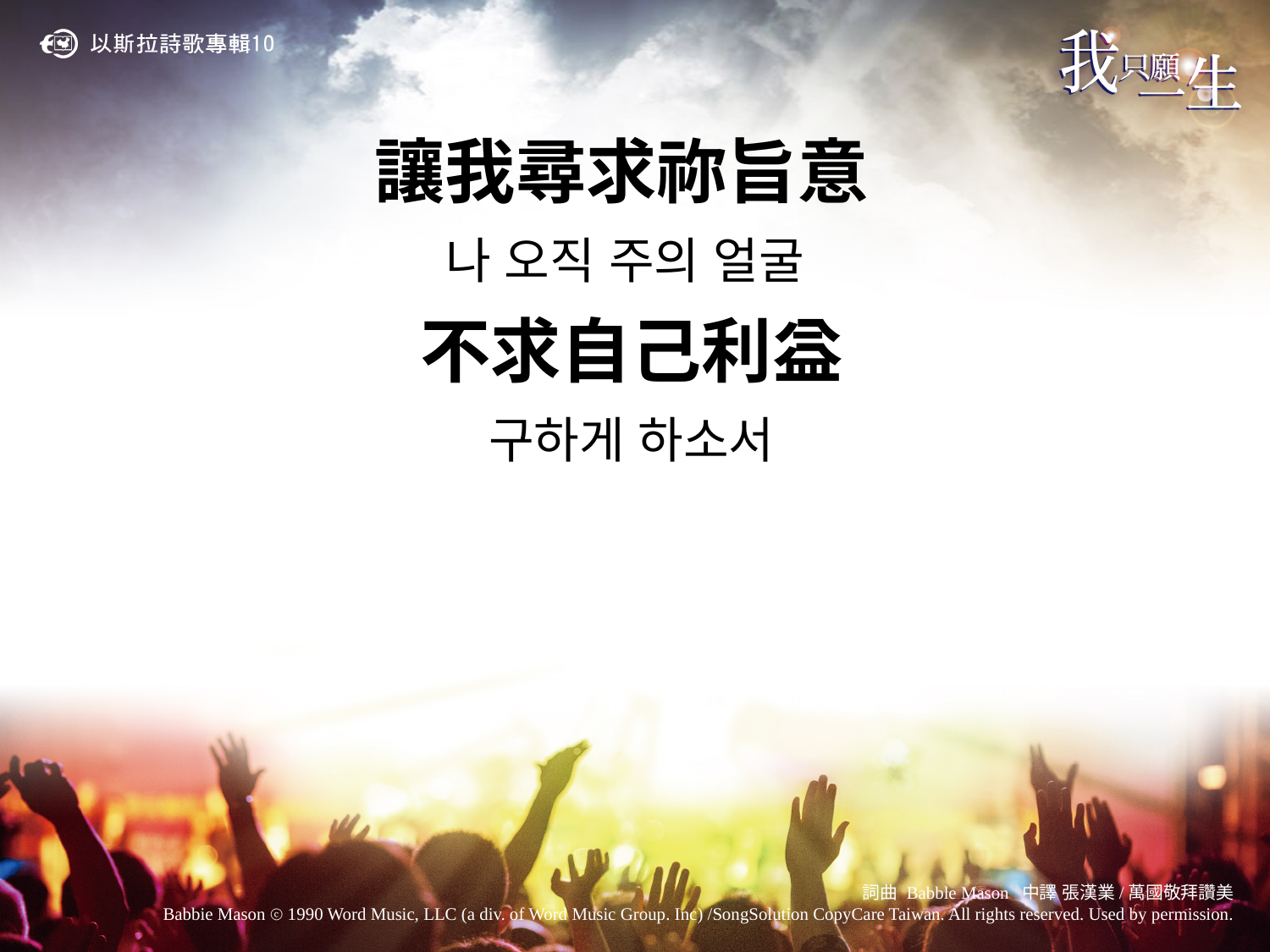

讓我尋求祢旨意
나 오직 주의 얼굴
不求自己利益
구하게 하소서
詞曲 Babble Mason  中譯 張漢業/萬國敬拜讚美
Babbie Mason ⓒ 1990 Word Music, LLC (a div. of Word Music Group. Inc) /SongSolution CopyCare Taiwan. All rights reserved. Used by permission.